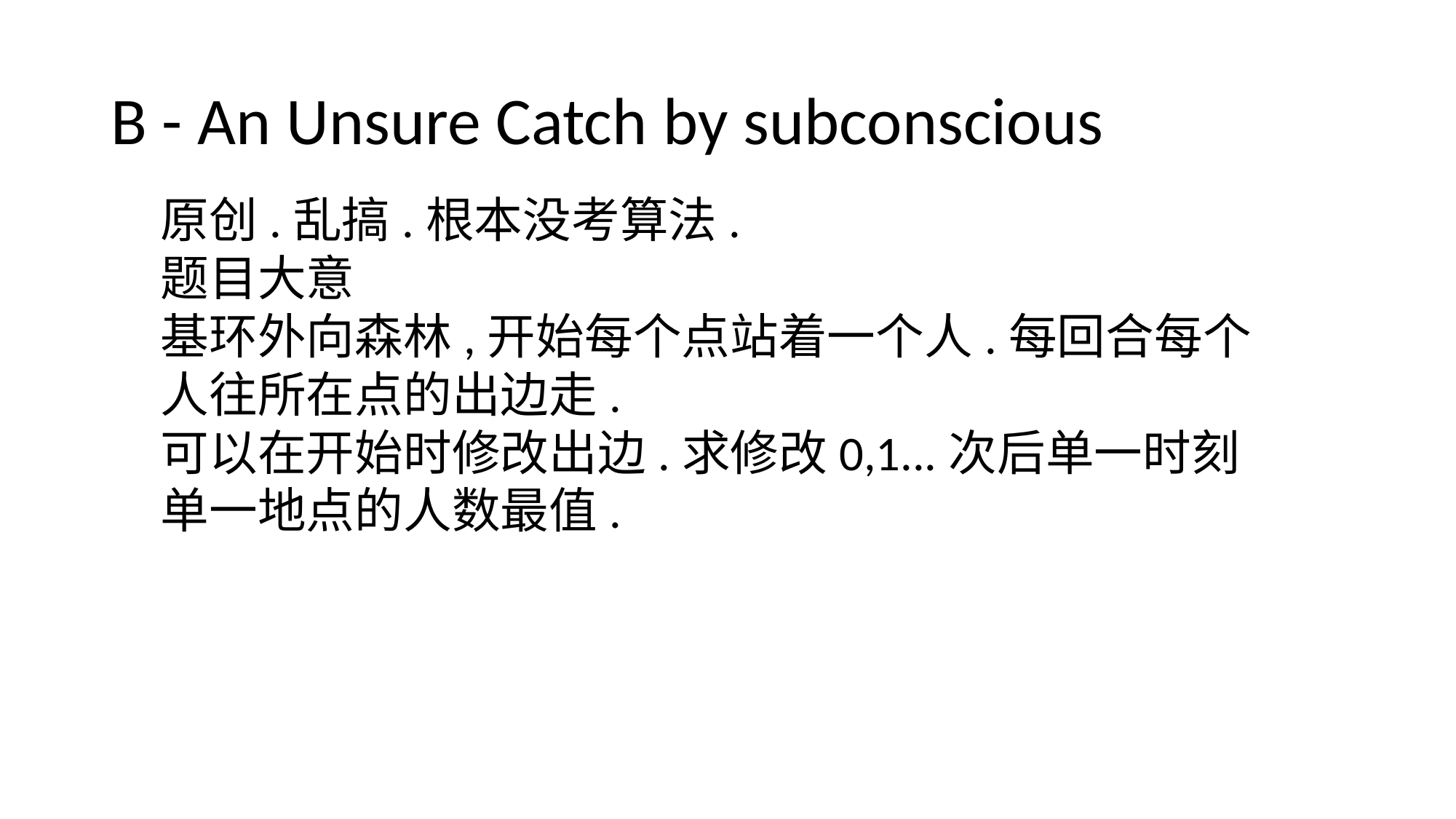

# B - An Unsure Catch by subconscious
原创.乱搞.根本没考算法.
题目大意
基环外向森林,开始每个点站着一个人.每回合每个人往所在点的出边走.
可以在开始时修改出边.求修改0,1...次后单一时刻单一地点的人数最值.